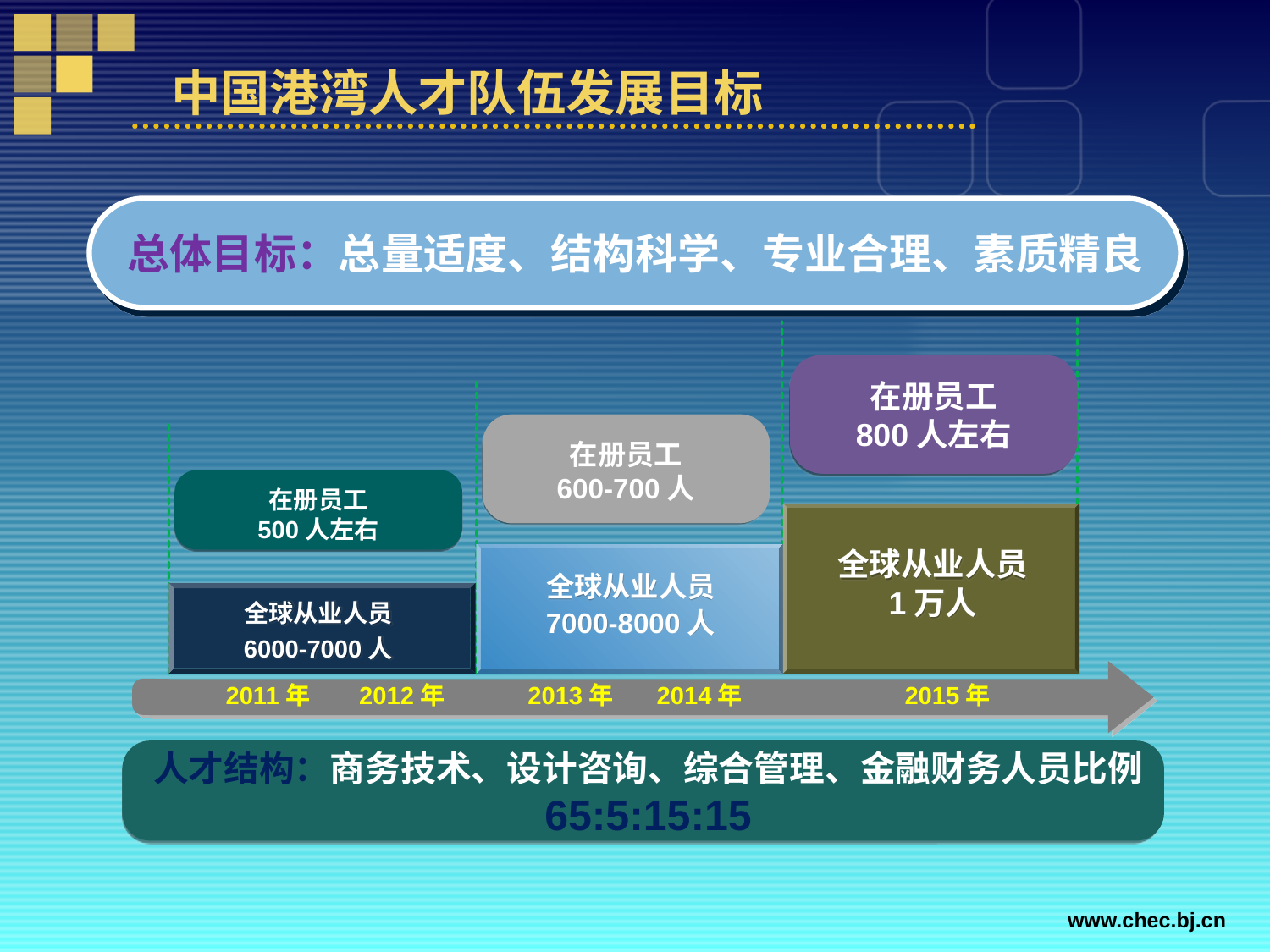

# 中国港湾人才队伍发展目标

总体目标：总量适度、结构科学、专业合理、素质精良

在册员工
800人左右

在册员工
600-700人

在册员工
500人左右

全球从业人员
1万人

全球从业人员
7000-8000人

全球从业人员
6000-7000人

2011年
2012年
2013年
2014年
2015年
人才结构：商务技术、设计咨询、综合管理、金融财务人员比例
65:5:15:15

www.chec.bj.cn